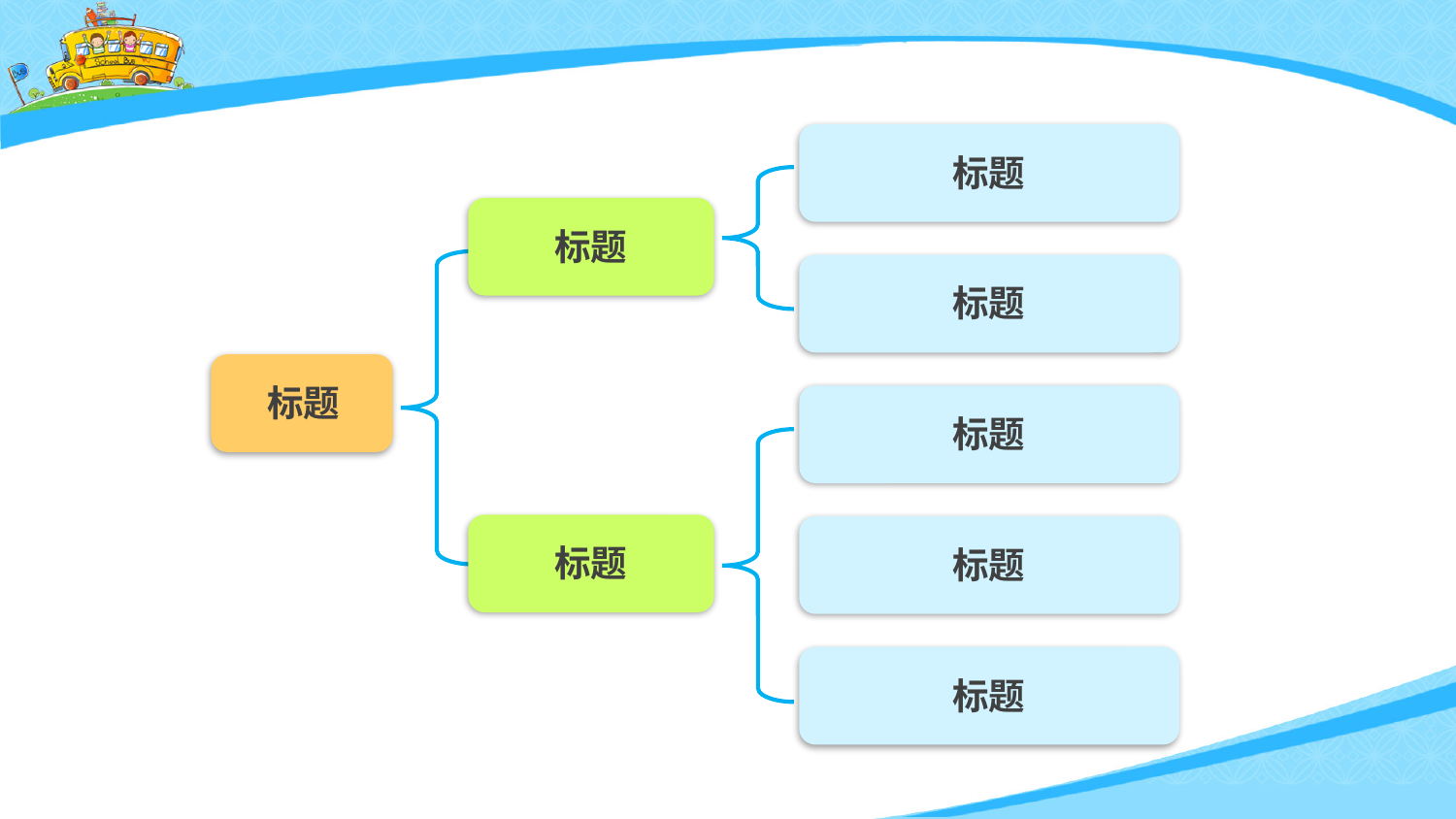

标题

标题

标题

标题

标题

标题

标题

标题